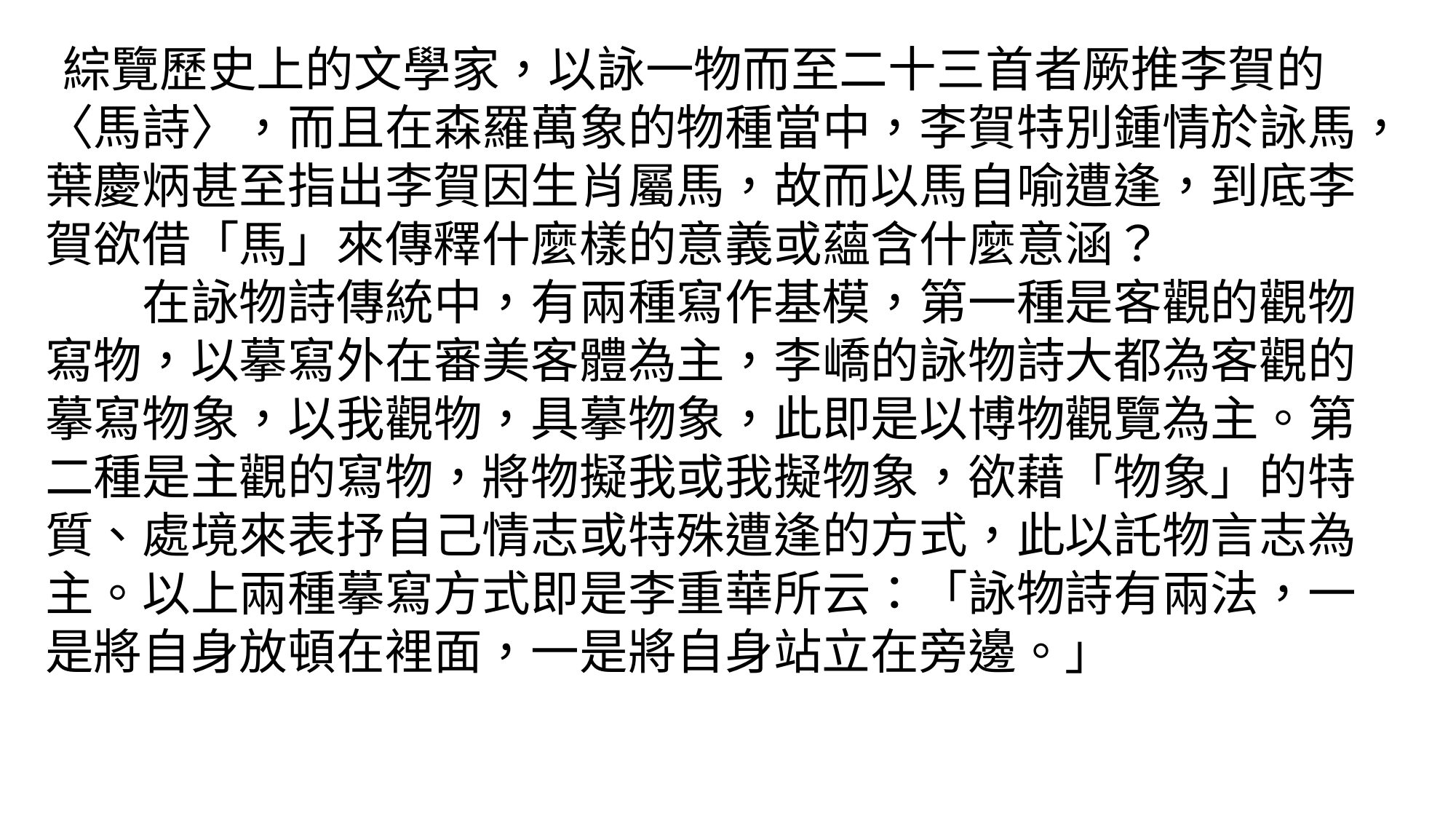

綜覽歷史上的文學家，以詠一物而至二十三首者厥推李賀的〈馬詩〉，而且在森羅萬象的物種當中，李賀特別鍾情於詠馬，葉慶炳甚至指出李賀因生肖屬馬，故而以馬自喻遭逢，到底李賀欲借「馬」來傳釋什麼樣的意義或蘊含什麼意涵？
　　在詠物詩傳統中，有兩種寫作基模，第一種是客觀的觀物寫物，以摹寫外在審美客體為主，李嶠的詠物詩大都為客觀的摹寫物象，以我觀物，具摹物象，此即是以博物觀覽為主。第二種是主觀的寫物，將物擬我或我擬物象，欲藉「物象」的特質、處境來表抒自己情志或特殊遭逢的方式，此以託物言志為主。以上兩種摹寫方式即是李重華所云：「詠物詩有兩法，一是將自身放頓在裡面，一是將自身站立在旁邊。」